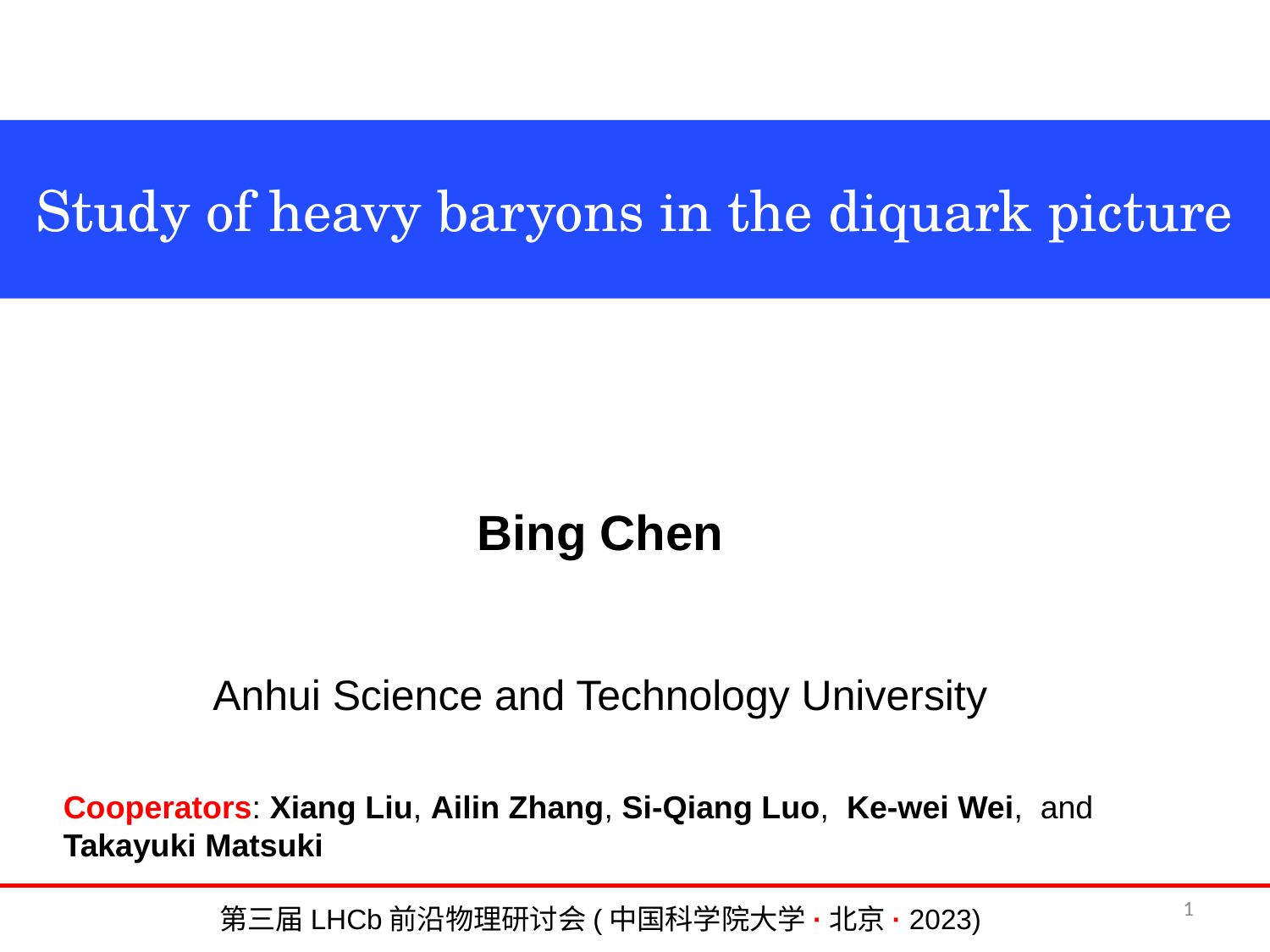

#
Study of heavy baryons in the diquark picture
Bing Chen
Anhui Science and Technology University
Cooperators: Xiang Liu, Ailin Zhang, Si-Qiang Luo,  Ke-wei Wei,  and  Takayuki Matsuki
1
第三届LHCb前沿物理研讨会(中国科学院大学·北京· 2023)